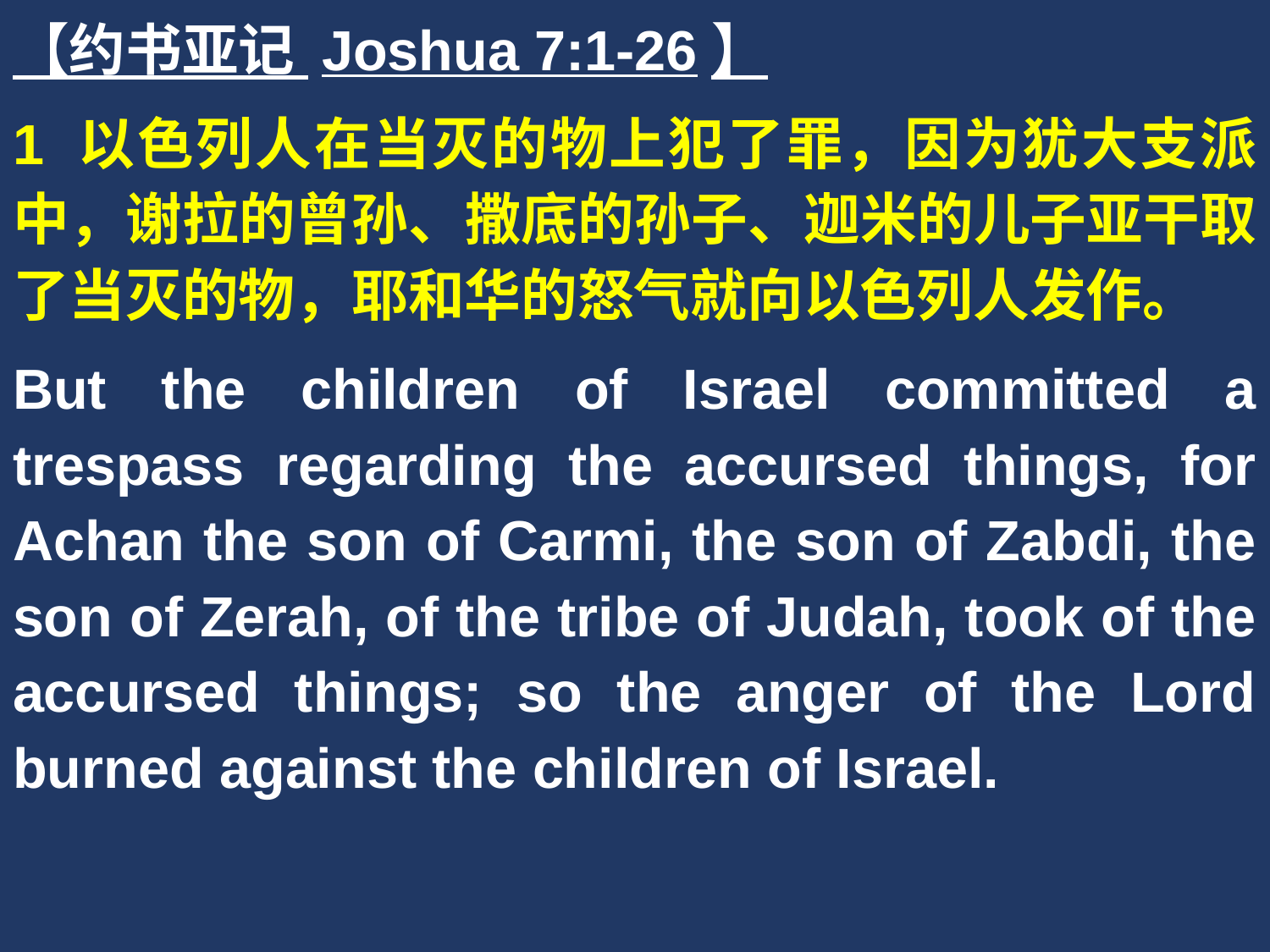

【约书亚记 Joshua 7:1-26】
1 以色列人在当灭的物上犯了罪，因为犹大支派中，谢拉的曾孙、撒底的孙子、迦米的儿子亚干取了当灭的物，耶和华的怒气就向以色列人发作。
But the children of Israel committed a trespass regarding the accursed things, for Achan the son of Carmi, the son of Zabdi, the son of Zerah, of the tribe of Judah, took of the accursed things; so the anger of the Lord burned against the children of Israel.